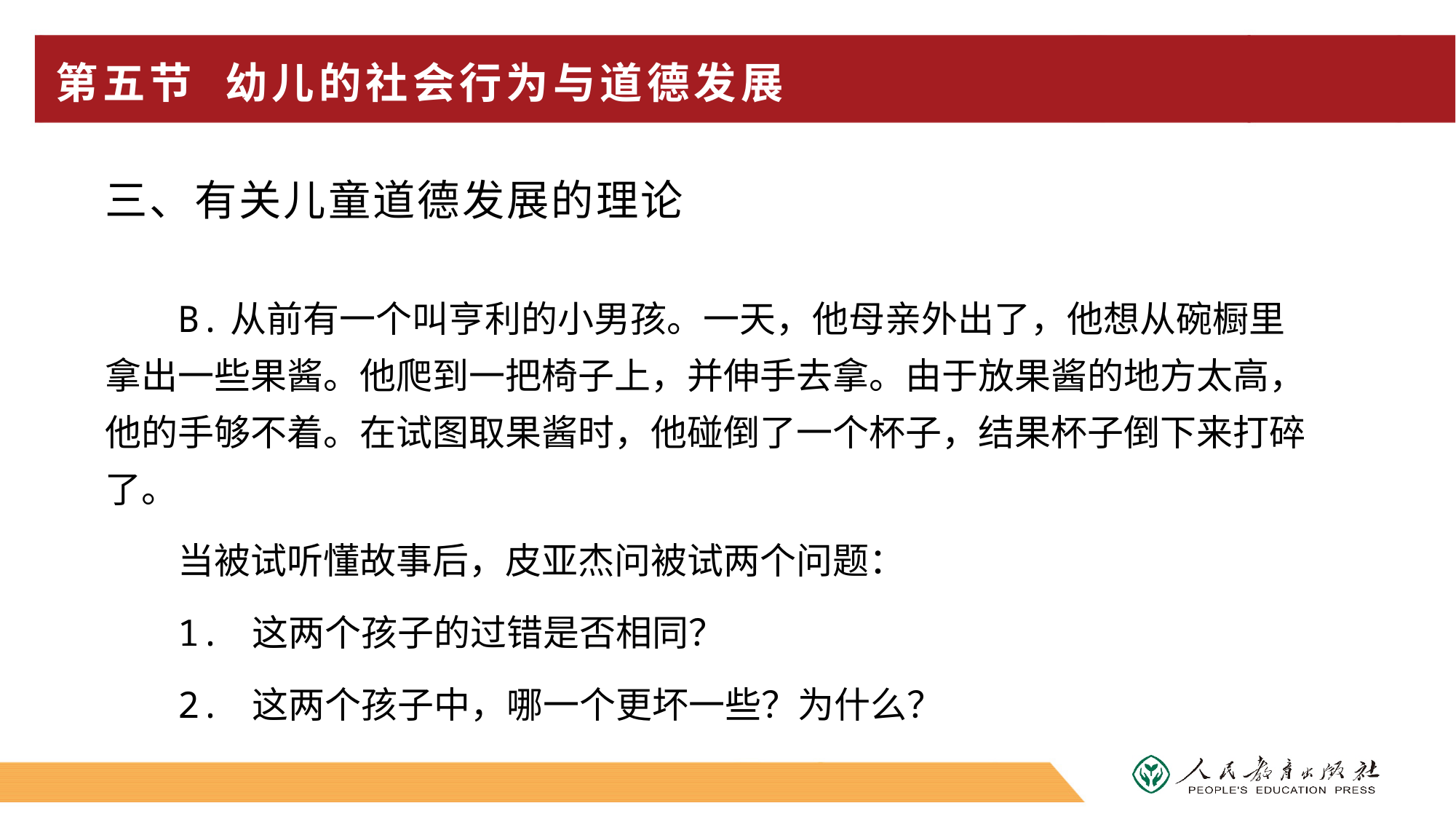

# 第五节  幼儿的社会行为与道德发展
三、有关儿童道德发展的理论
B.从前有一个叫亨利的小男孩。一天，他母亲外出了，他想从碗橱里拿出一些果酱。他爬到一把椅子上，并伸手去拿。由于放果酱的地方太高，他的手够不着。在试图取果酱时，他碰倒了一个杯子，结果杯子倒下来打碎了。
当被试听懂故事后，皮亚杰问被试两个问题：
1. 这两个孩子的过错是否相同？
2. 这两个孩子中，哪一个更坏一些？为什么？